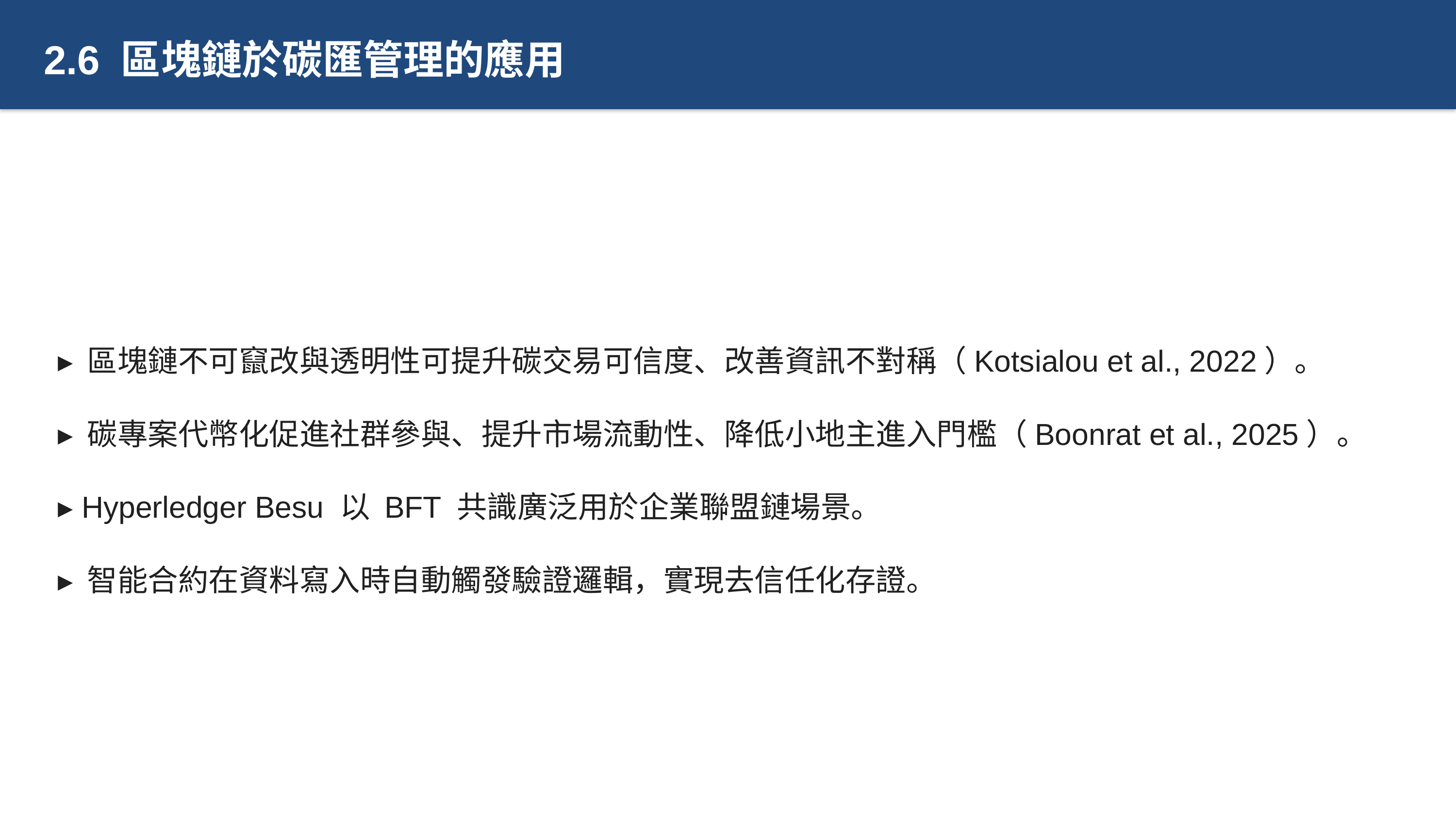

2.6 區塊鏈於碳匯管理的應用
▸ 區塊鏈不可竄改與透明性可提升碳交易可信度、改善資訊不對稱（Kotsialou et al., 2022）。
▸ 碳專案代幣化促進社群參與、提升市場流動性、降低小地主進入門檻（Boonrat et al., 2025）。
▸ Hyperledger Besu 以 BFT 共識廣泛用於企業聯盟鏈場景。
▸ 智能合約在資料寫入時自動觸發驗證邏輯，實現去信任化存證。